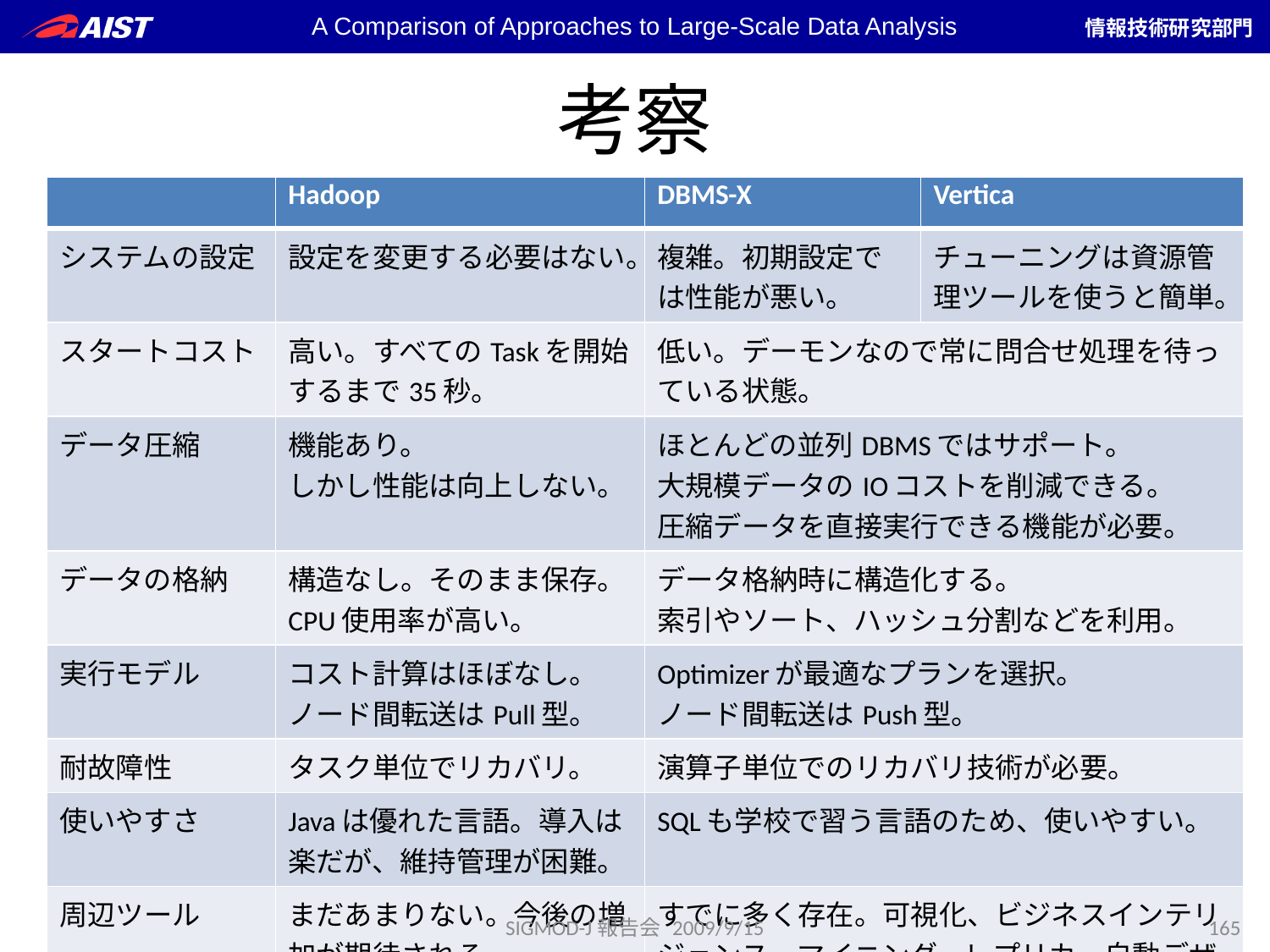

A Comparison of Approaches to Large-Scale Data Analysis
# 考察
|  | Hadoop | DBMS-X | Vertica |
| --- | --- | --- | --- |
| システムの設定 | 設定を変更する必要はない。 | 複雑。初期設定では性能が悪い。 | チューニングは資源管理ツールを使うと簡単。 |
| スタートコスト | 高い。すべてのTaskを開始するまで35秒。 | 低い。デーモンなので常に問合せ処理を待っている状態。 |  |
| データ圧縮 | 機能あり。 しかし性能は向上しない。 | ほとんどの並列DBMSではサポート。 大規模データのIOコストを削減できる。 圧縮データを直接実行できる機能が必要。 |  |
| データの格納 | 構造なし。そのまま保存。CPU使用率が高い。 | データ格納時に構造化する。 索引やソート、ハッシュ分割などを利用。 |  |
| 実行モデル | コスト計算はほぼなし。ノード間転送はPull型。 | Optimizerが最適なプランを選択。 ノード間転送はPush型。 |  |
| 耐故障性 | タスク単位でリカバリ。 | 演算子単位でのリカバリ技術が必要。 |  |
| 使いやすさ | Javaは優れた言語。導入は楽だが、維持管理が困難。 | SQLも学校で習う言語のため、使いやすい。 |  |
| 周辺ツール | まだあまりない。今後の増加が期待される。 | すでに多く存在。可視化、ビジネスインテリジェンス、マイニング、レプリカ、自動デザインなど |  |
SIGMOD-J報告会 2009/9/15
165